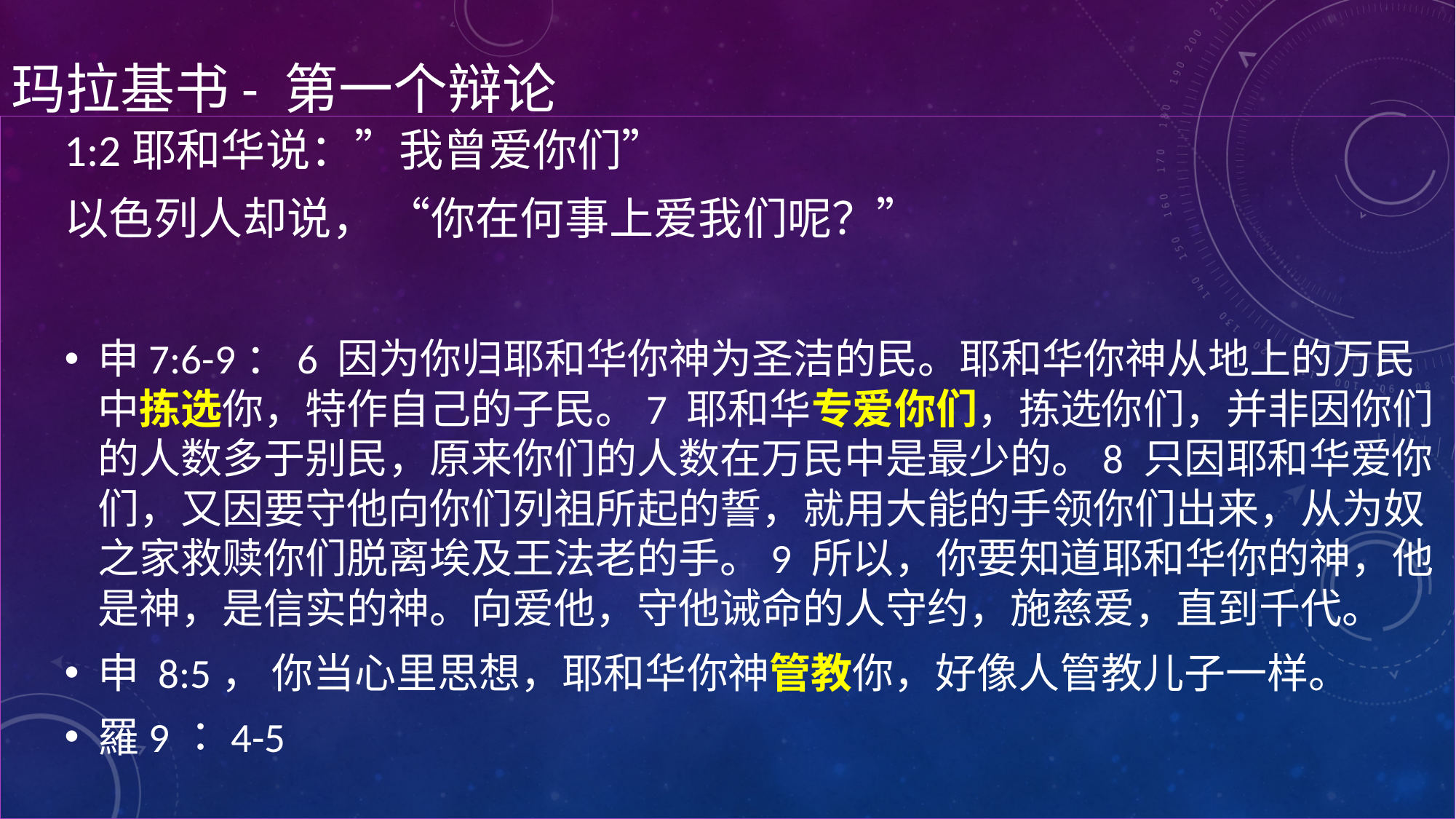

# 玛拉基书- 第一个辩论
1:2耶和华说：”我曾爱你们”
以色列人却说， “你在何事上爱我们呢？”

申7:6-9：6 因为你归耶和华你神为圣洁的民。耶和华你神从地上的万民中拣选你，特作自己的子民。7 耶和华专爱你们，拣选你们，并非因你们的人数多于别民，原来你们的人数在万民中是最少的。8 只因耶和华爱你们，又因要守他向你们列祖所起的誓，就用大能的手领你们出来，从为奴之家救赎你们脱离埃及王法老的手。9 所以，你要知道耶和华你的神，他是神，是信实的神。向爱他，守他诫命的人守约，施慈爱，直到千代。
申 8:5， 你当心里思想，耶和华你神管教你，好像人管教儿子一样。
羅9：4-5